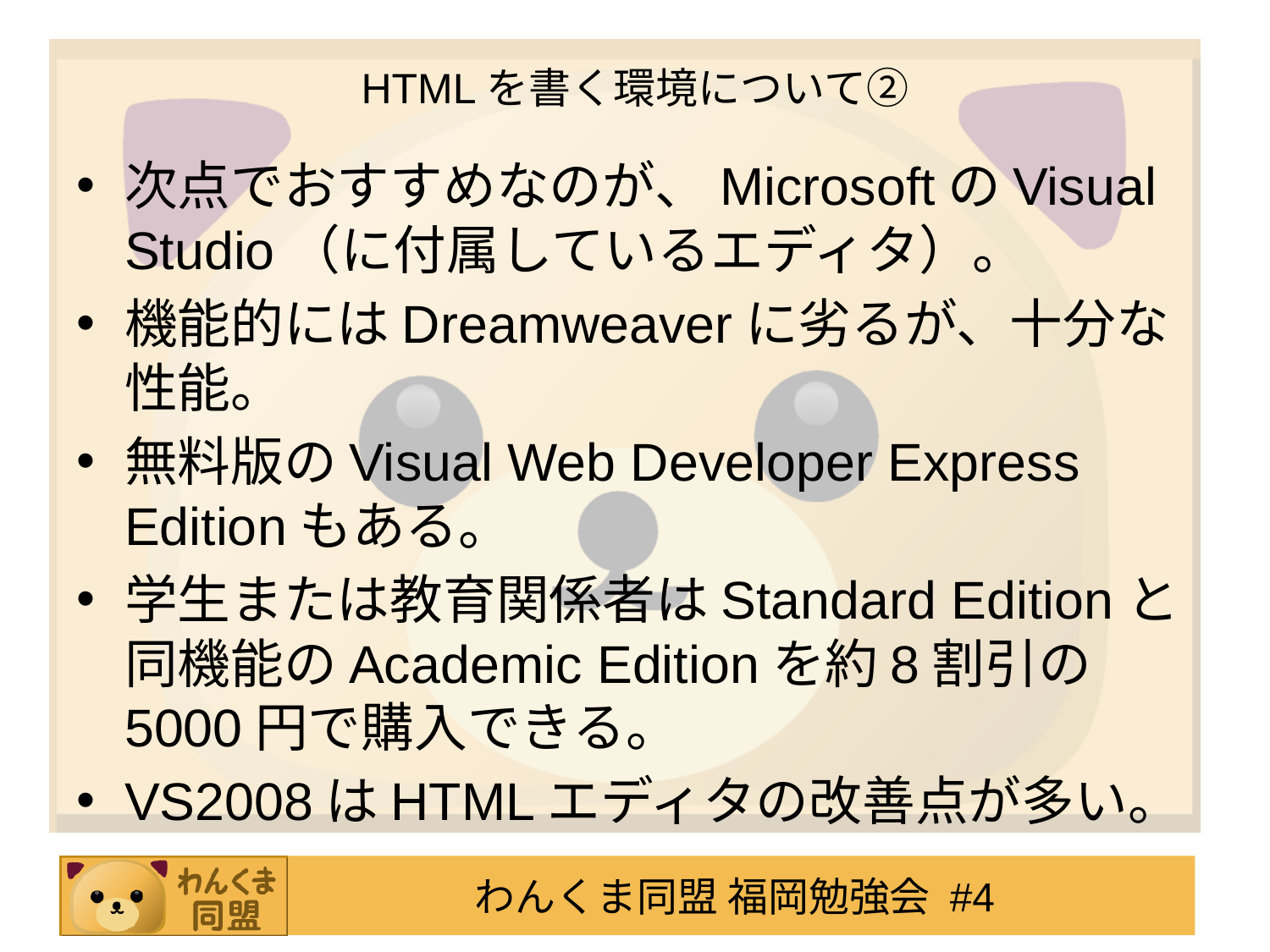

# HTMLを書く環境について②
次点でおすすめなのが、MicrosoftのVisual Studio（に付属しているエディタ）。
機能的にはDreamweaverに劣るが、十分な性能。
無料版のVisual Web Developer Express Editionもある。
学生または教育関係者はStandard Editionと同機能のAcademic Editionを約8割引の5000円で購入できる。
VS2008はHTMLエディタの改善点が多い。